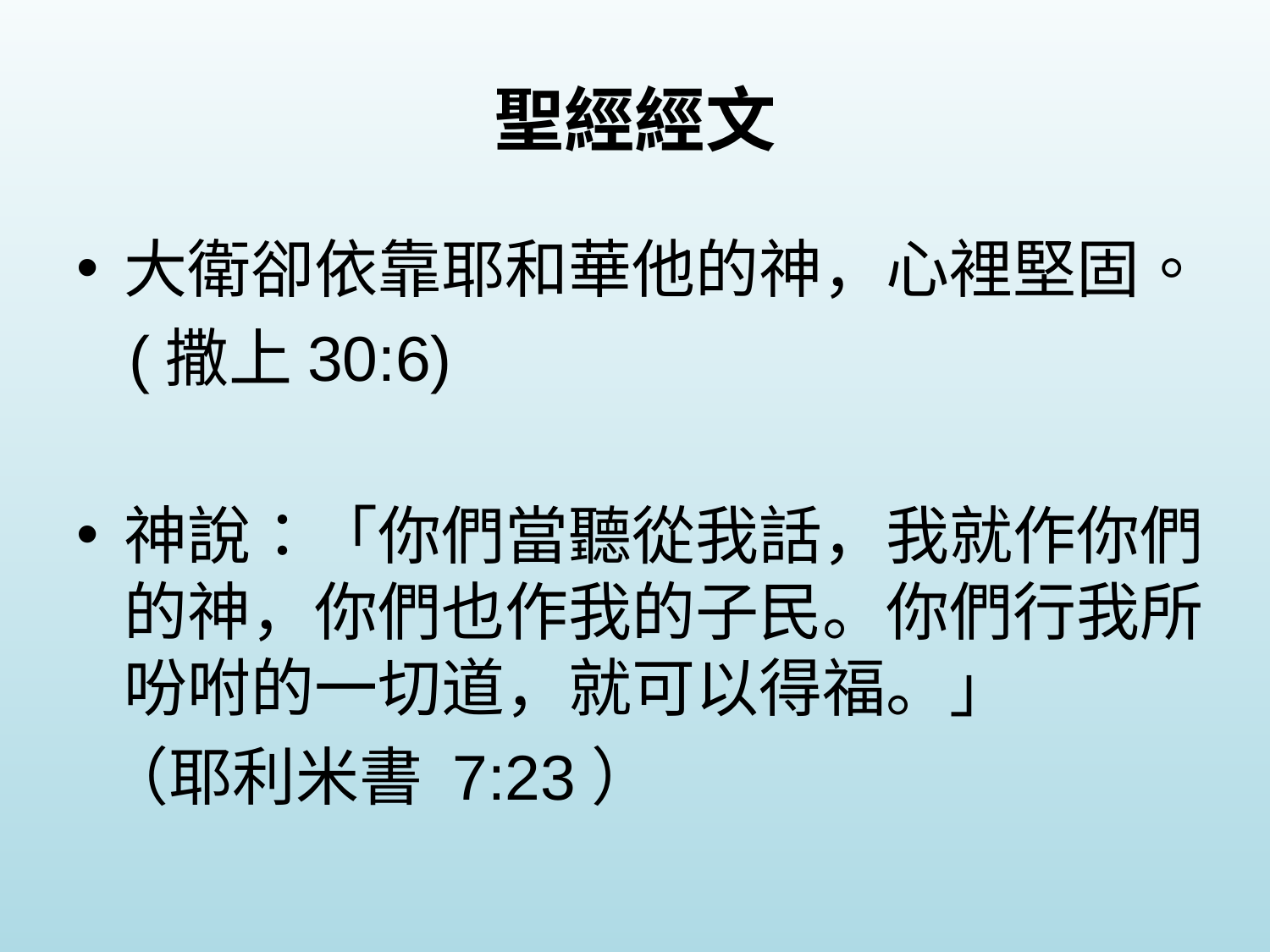

# 聖經經文
大衛卻依靠耶和華他的神，心裡堅固。
   (撒上30:6)

神說：「你們當聽從我話，我就作你們的神，你們也作我的子民。你們行我所吩咐的一切道，就可以得福。」
 （耶利米書 7:23）